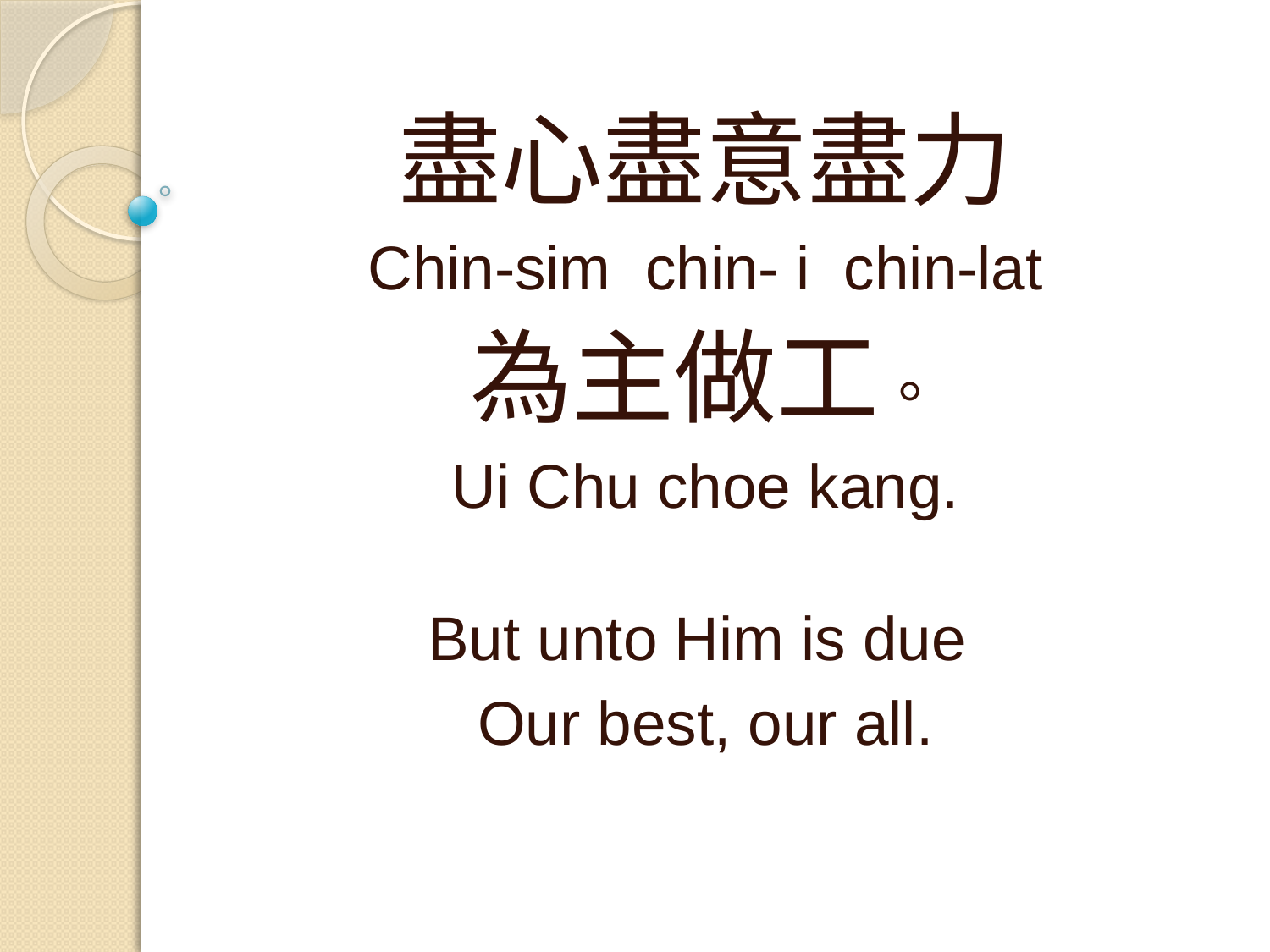

盡心盡意盡力
Chin-sim  chin- i  chin-lat
為主做工。
Ui Chu choe kang.

But unto Him is due
Our best, our all.